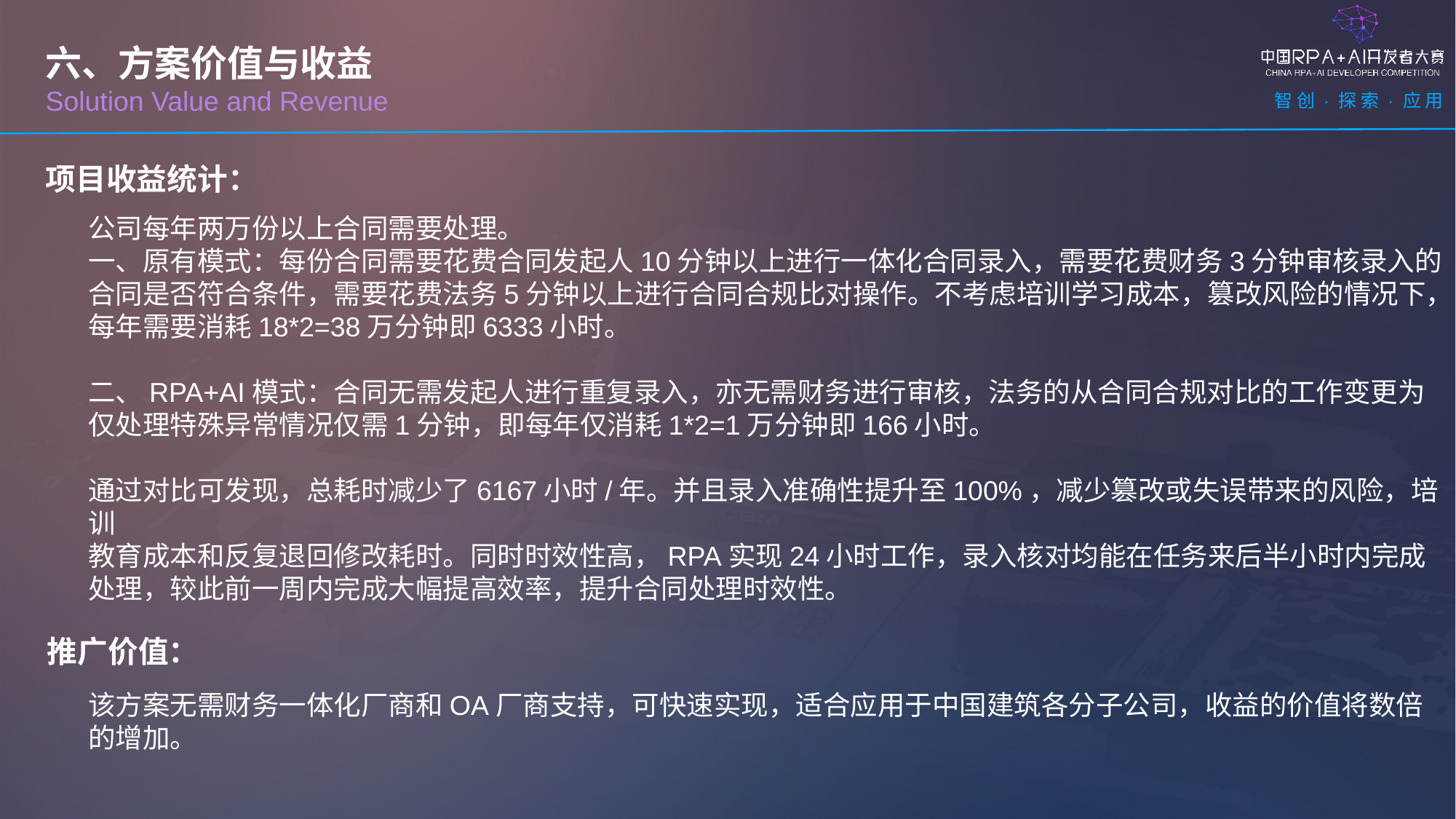

六、方案价值与收益
Solution Value and Revenue
项目收益统计：
公司每年两万份以上合同需要处理。
一、原有模式：每份合同需要花费合同发起人10分钟以上进行一体化合同录入，需要花费财务3分钟审核录入的合同是否符合条件，需要花费法务5分钟以上进行合同合规比对操作。不考虑培训学习成本，篡改风险的情况下，每年需要消耗18*2=38万分钟即6333小时。

二、RPA+AI模式：合同无需发起人进行重复录入，亦无需财务进行审核，法务的从合同合规对比的工作变更为仅处理特殊异常情况仅需1分钟，即每年仅消耗1*2=1万分钟即166小时。

通过对比可发现，总耗时减少了6167小时/年。并且录入准确性提升至100%，减少篡改或失误带来的风险，培训
教育成本和反复退回修改耗时。同时时效性高，RPA实现24小时工作，录入核对均能在任务来后半小时内完成处理，较此前一周内完成大幅提高效率，提升合同处理时效性。
推广价值：
该方案无需财务一体化厂商和OA厂商支持，可快速实现，适合应用于中国建筑各分子公司，收益的价值将数倍
的增加。